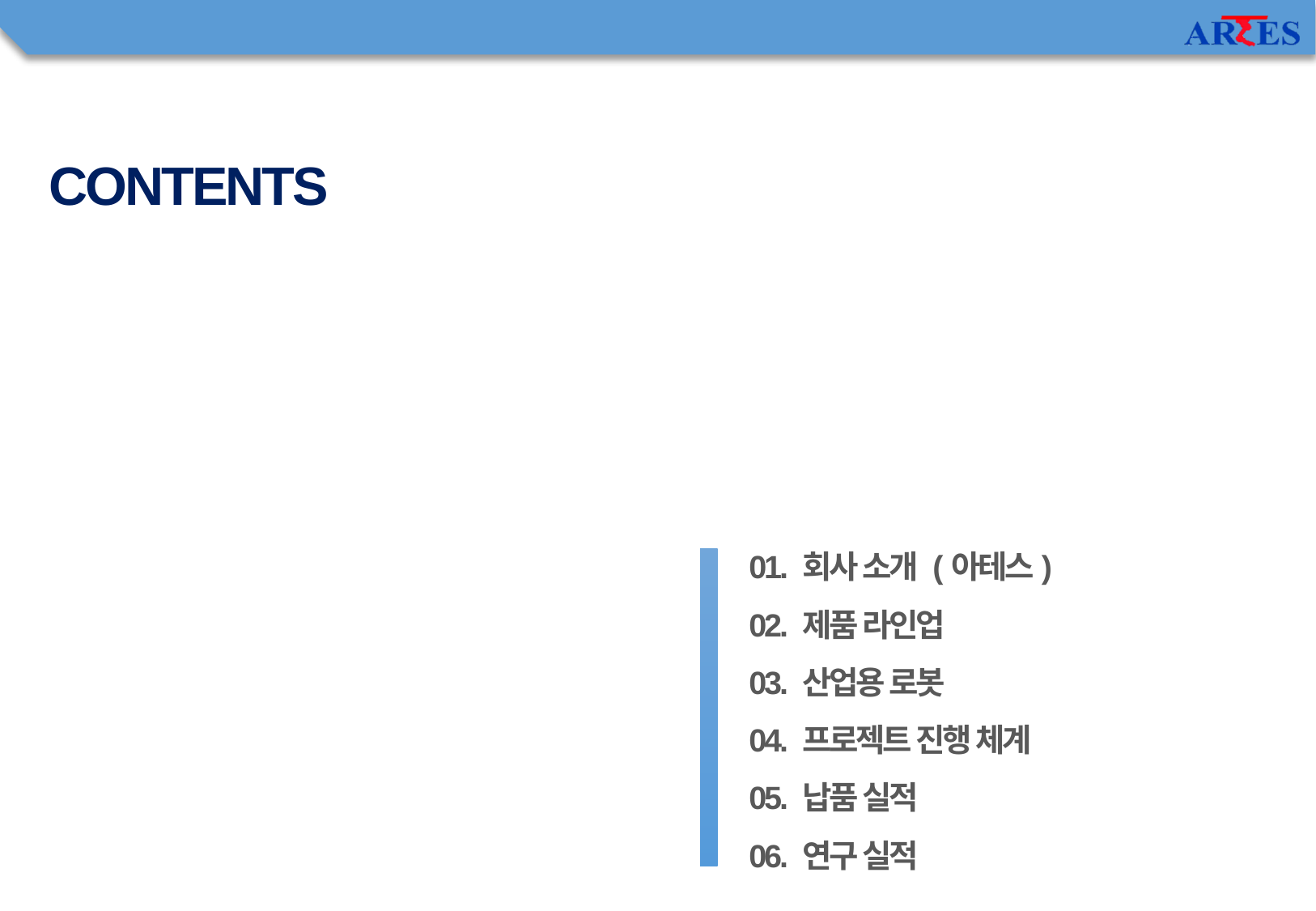

CONTENTS
01. 회사 소개 (아테스)
02. 제품 라인업
03. 산업용 로봇
04. 프로젝트 진행 체계
05. 납품 실적
06. 연구 실적